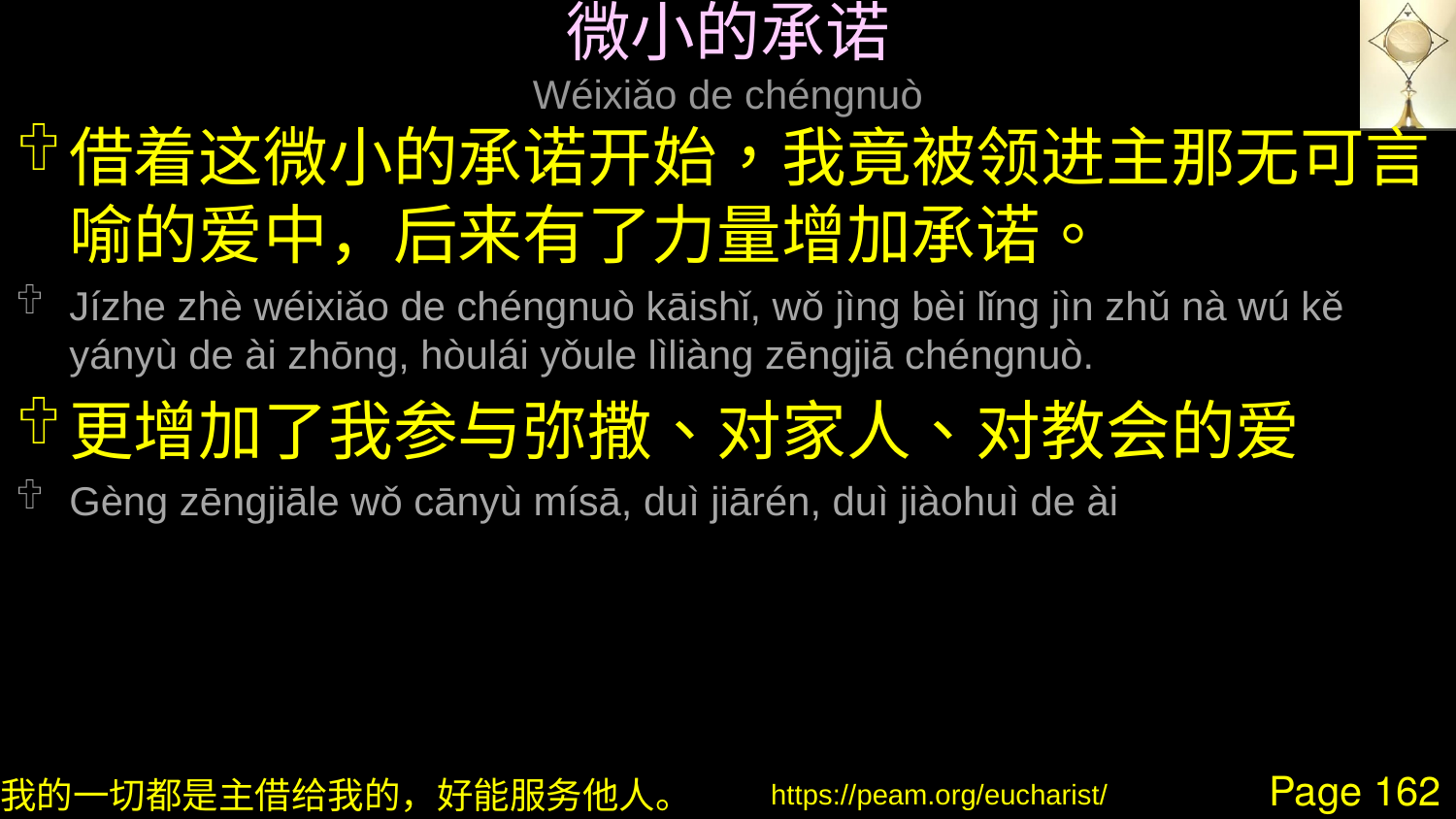

# 微小的承诺 Wéixiǎo de chéngnuò
借着这微小的承诺开始，我竟被领进主那无可言喻的爱中，后来有了力量增加承诺。
Jízhe zhè wéixiǎo de chéngnuò kāishǐ, wǒ jìng bèi lǐng jìn zhǔ nà wú kě yányù de ài zhōng, hòulái yǒule lìliàng zēngjiā chéngnuò.
更增加了我参与弥撒、对家人、对教会的爱
Gèng zēngjiāle wǒ cānyù mísā, duì jiārén, duì jiàohuì de ài